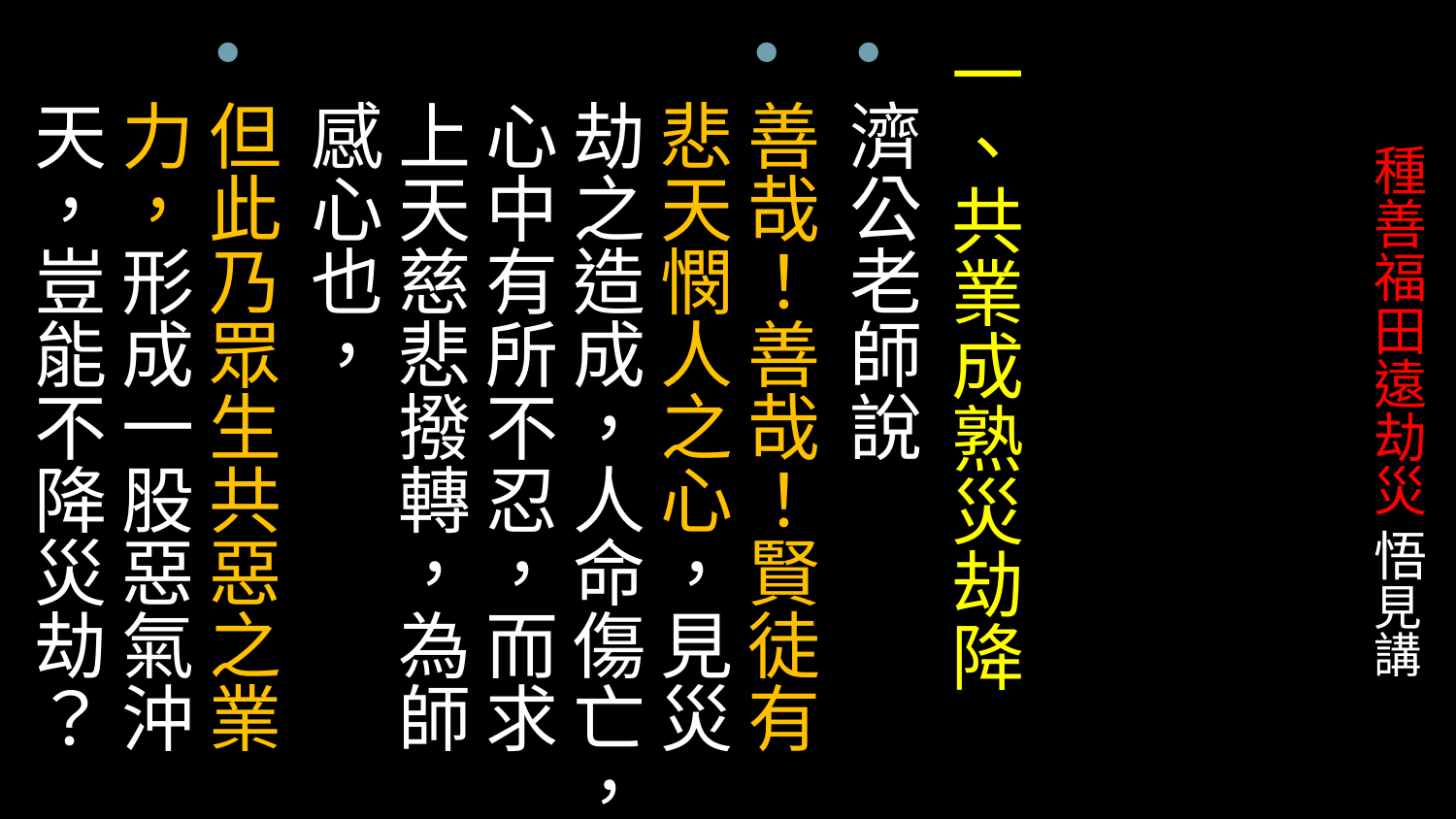

一、共業成熟災劫降
濟公老師說
善哉！善哉！賢徒有悲天憫人之心，見災劫之造成，人命傷亡，心中有所不忍，而求上天慈悲撥轉，為師感心也，
但此乃眾生共惡之業力，形成一股惡氣沖天，豈能不降災劫？
# 種善福田遠劫災 悟見講